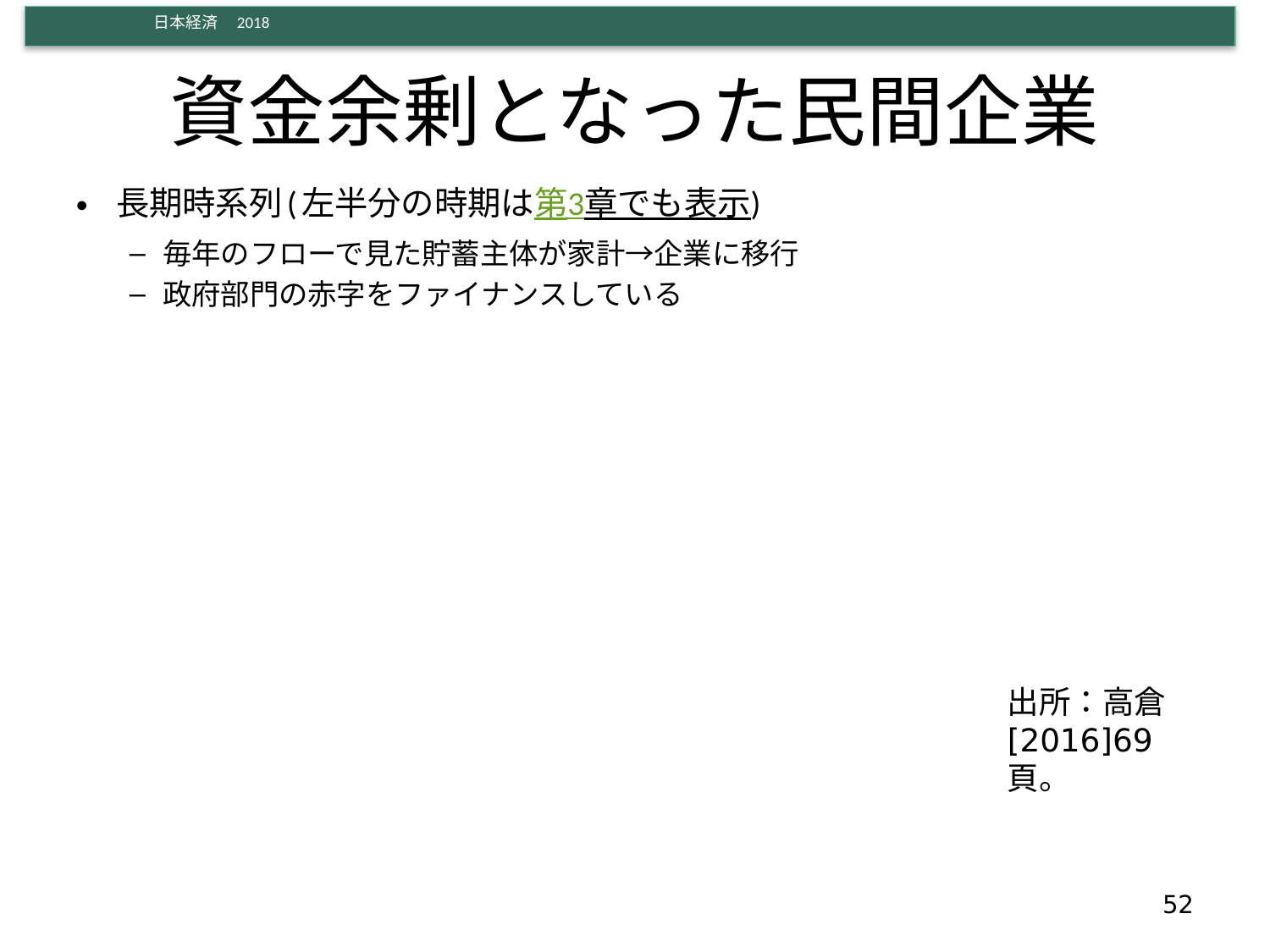

# 資金余剰となった民間企業
長期時系列(左半分の時期は第3章でも表示)
毎年のフローで見た貯蓄主体が家計→企業に移行
政府部門の赤字をファイナンスしている
出所：高倉[2016]69頁。
52